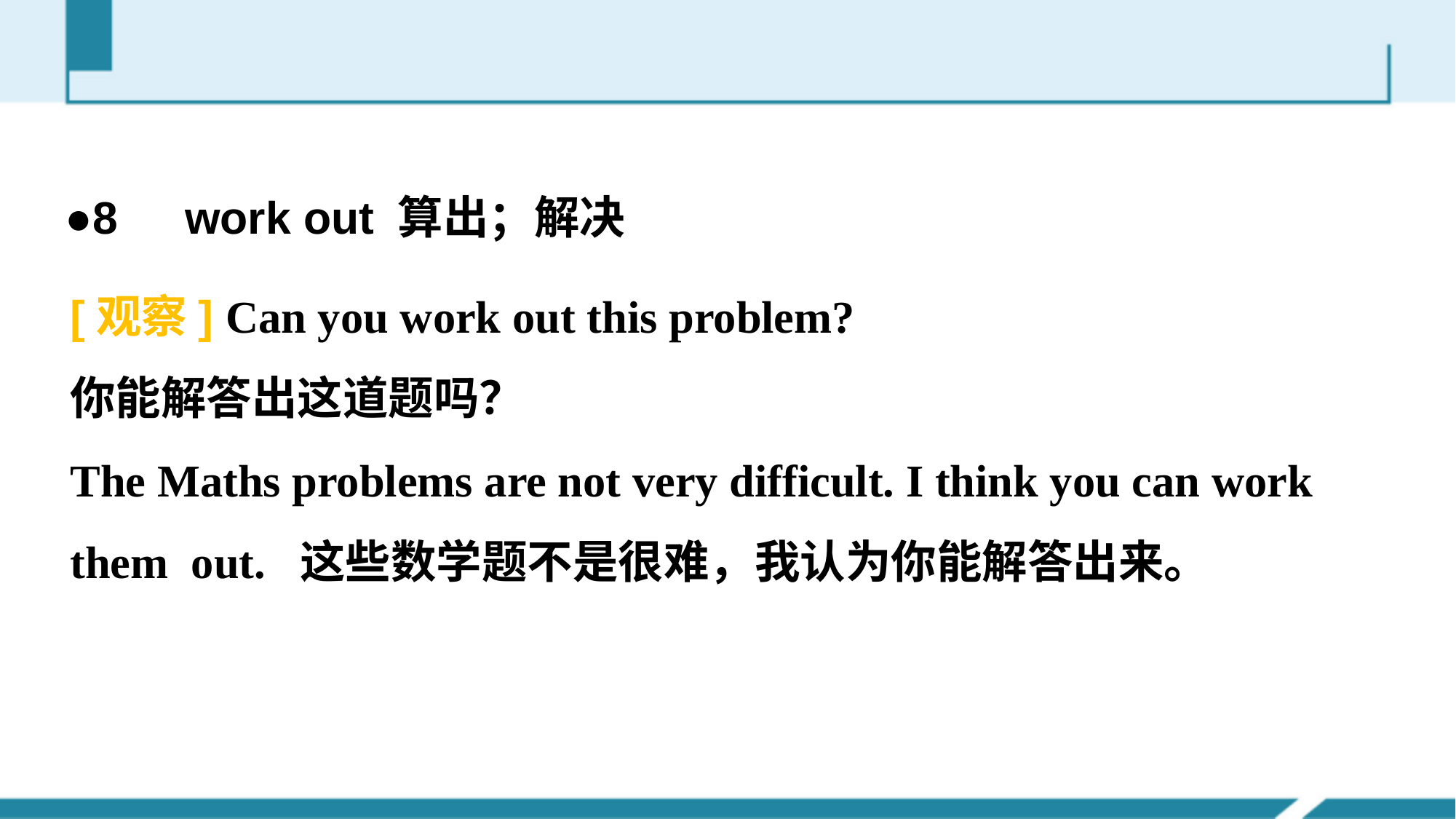

#
●8　work out 算出；解决
[观察] Can you work out this problem?
你能解答出这道题吗？
The Maths problems are not very difficult. I think you can work
them  out.  这些数学题不是很难，我认为你能解答出来。